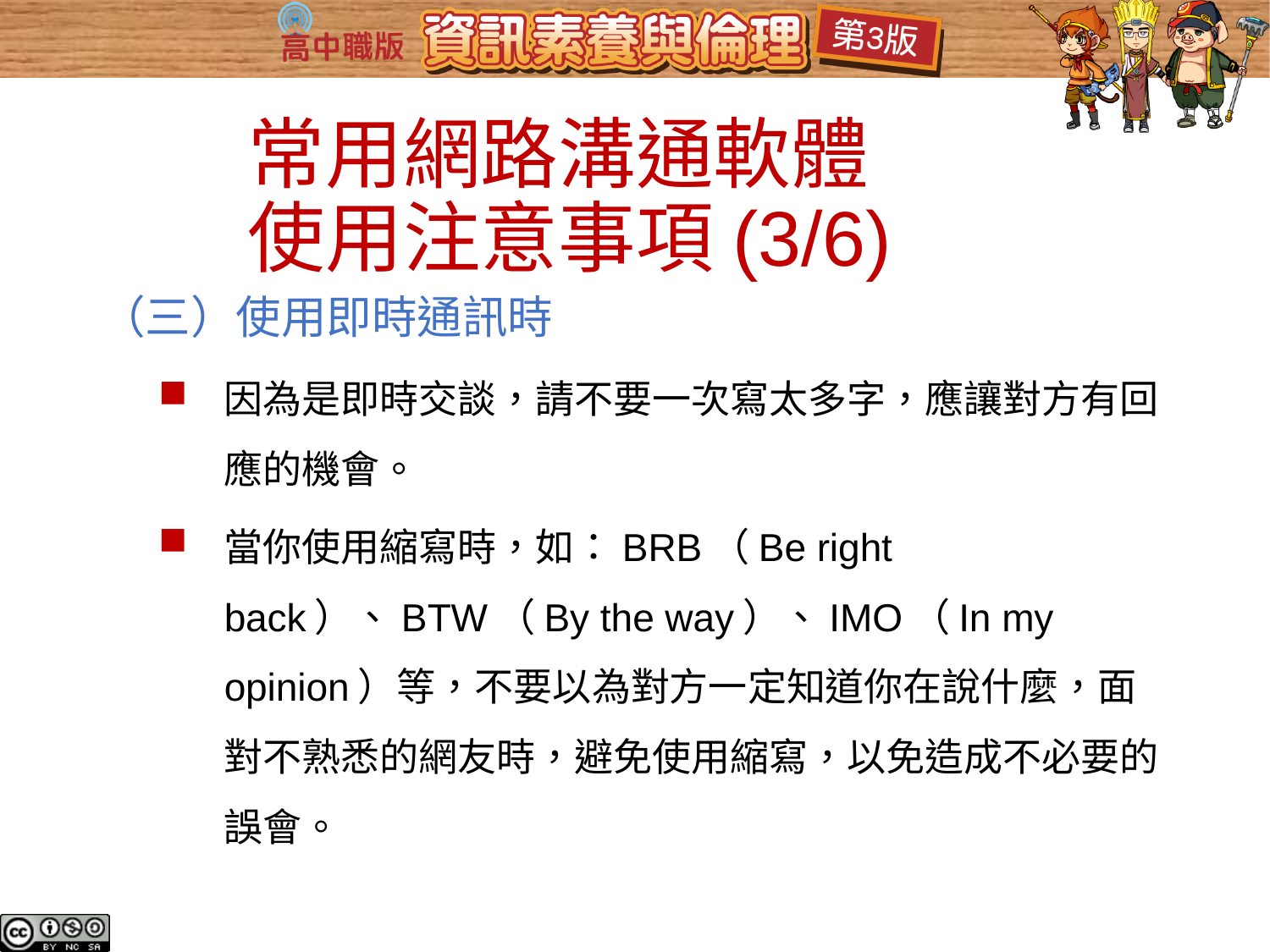

（三）使用即時通訊時
因為是即時交談，請不要一次寫太多字，應讓對方有回應的機會。
當你使用縮寫時，如：BRB（Be right back）、BTW（By the way）、IMO（In my opinion）等，不要以為對方一定知道你在說什麼，面對不熟悉的網友時，避免使用縮寫，以免造成不必要的誤會。
常用網路溝通軟體
使用注意事項(3/6)